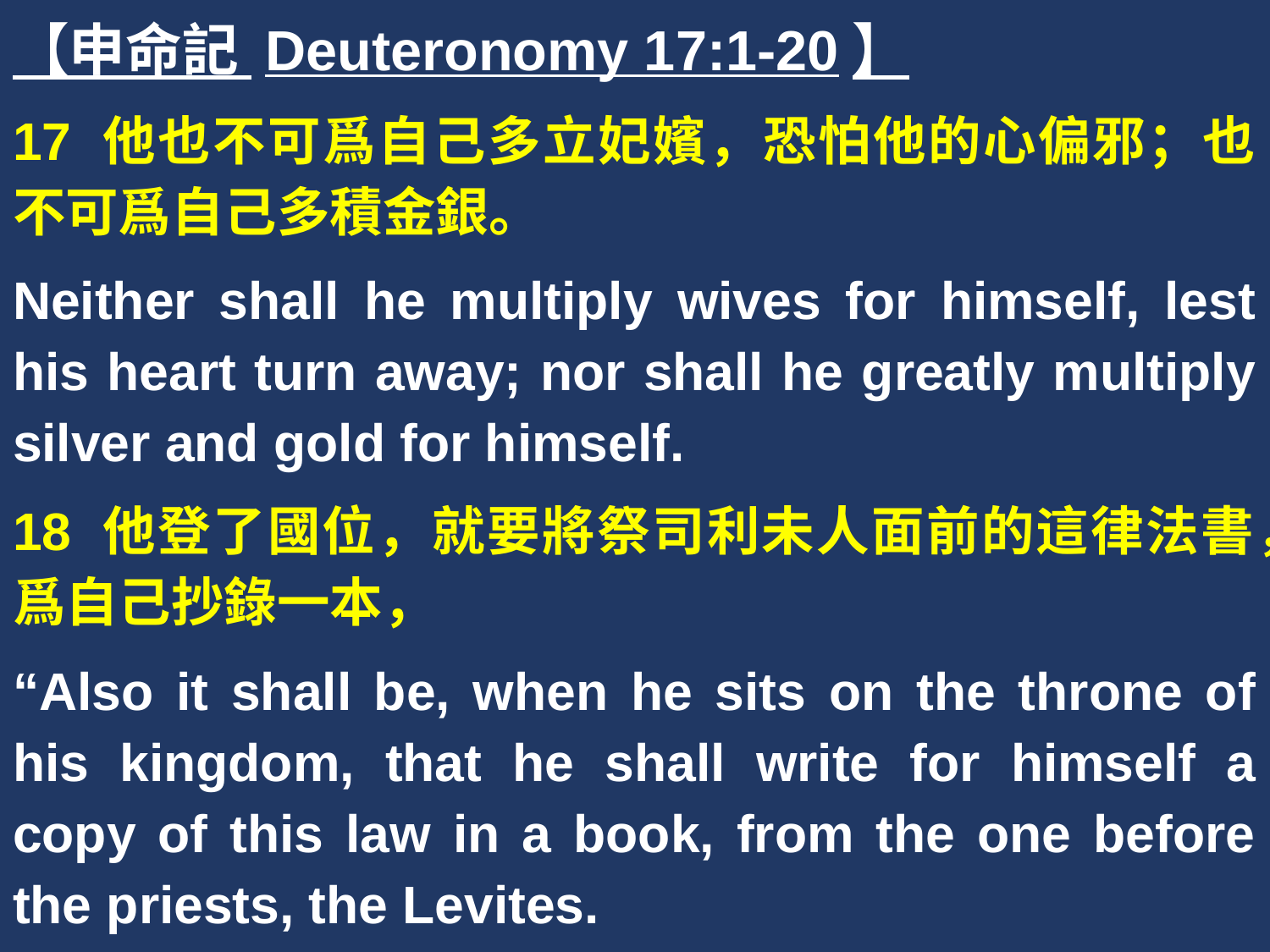

【申命記 Deuteronomy 17:1-20】
17 他也不可爲自己多立妃嬪，恐怕他的心偏邪；也不可爲自己多積金銀。
Neither shall he multiply wives for himself, lest his heart turn away; nor shall he greatly multiply silver and gold for himself.
18 他登了國位，就要將祭司利未人面前的這律法書，爲自己抄錄一本，
“Also it shall be, when he sits on the throne of his kingdom, that he shall write for himself a copy of this law in a book, from the one before the priests, the Levites.